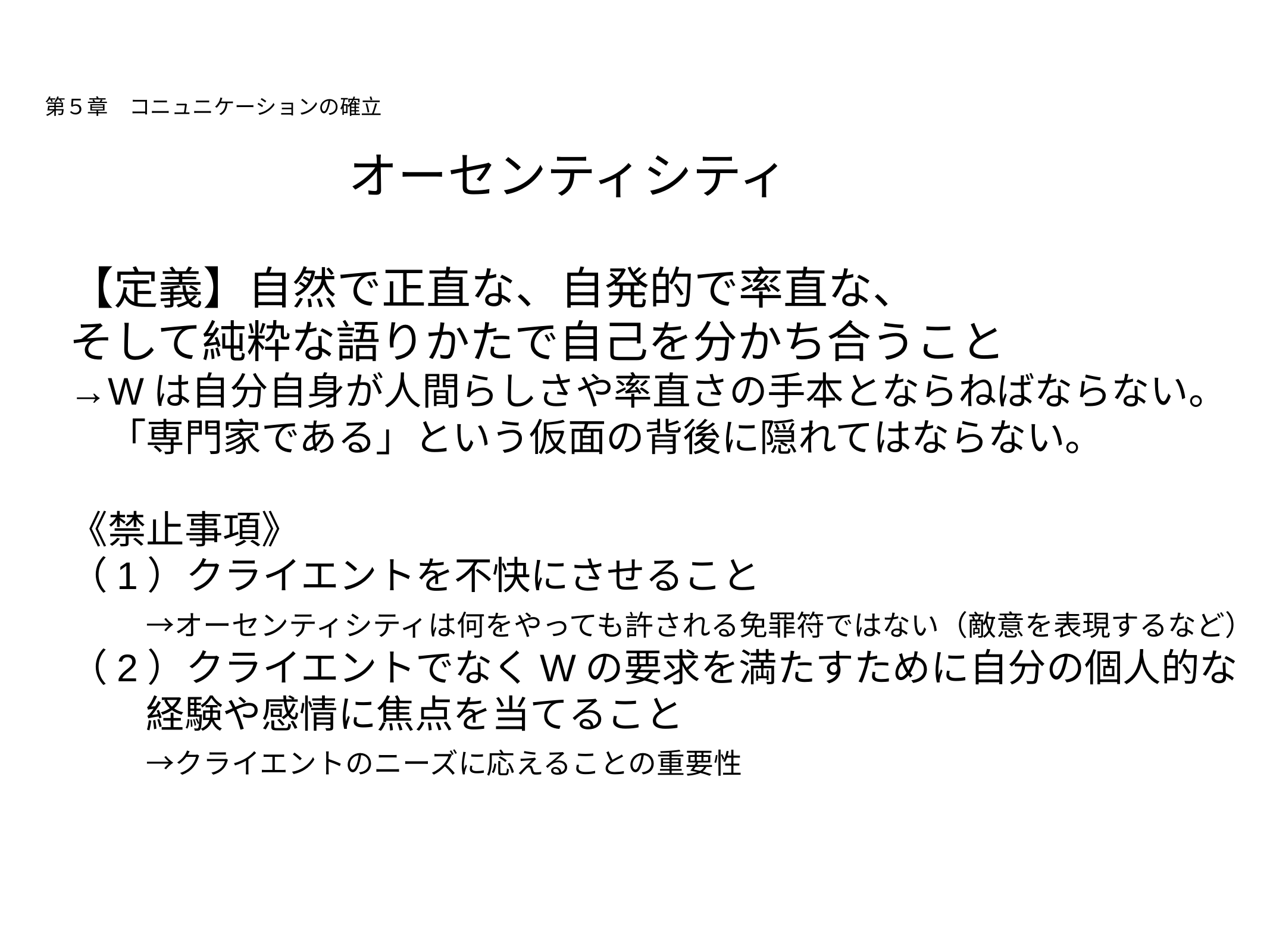

# 第５章　コニュニケーションの確立

オーセンティシティ
【定義】自然で正直な、自発的で率直な、
そして純粋な語りかたで自己を分かち合うこと
→Wは自分自身が人間らしさや率直さの手本とならねばならない。
　「専門家である」という仮面の背後に隠れてはならない。

《禁止事項》
（1）クライエントを不快にさせること
　　→オーセンティシティは何をやっても許される免罪符ではない（敵意を表現するなど）
（2）クライエントでなくWの要求を満たすために自分の個人的な
　　経験や感情に焦点を当てること
　　→クライエントのニーズに応えることの重要性